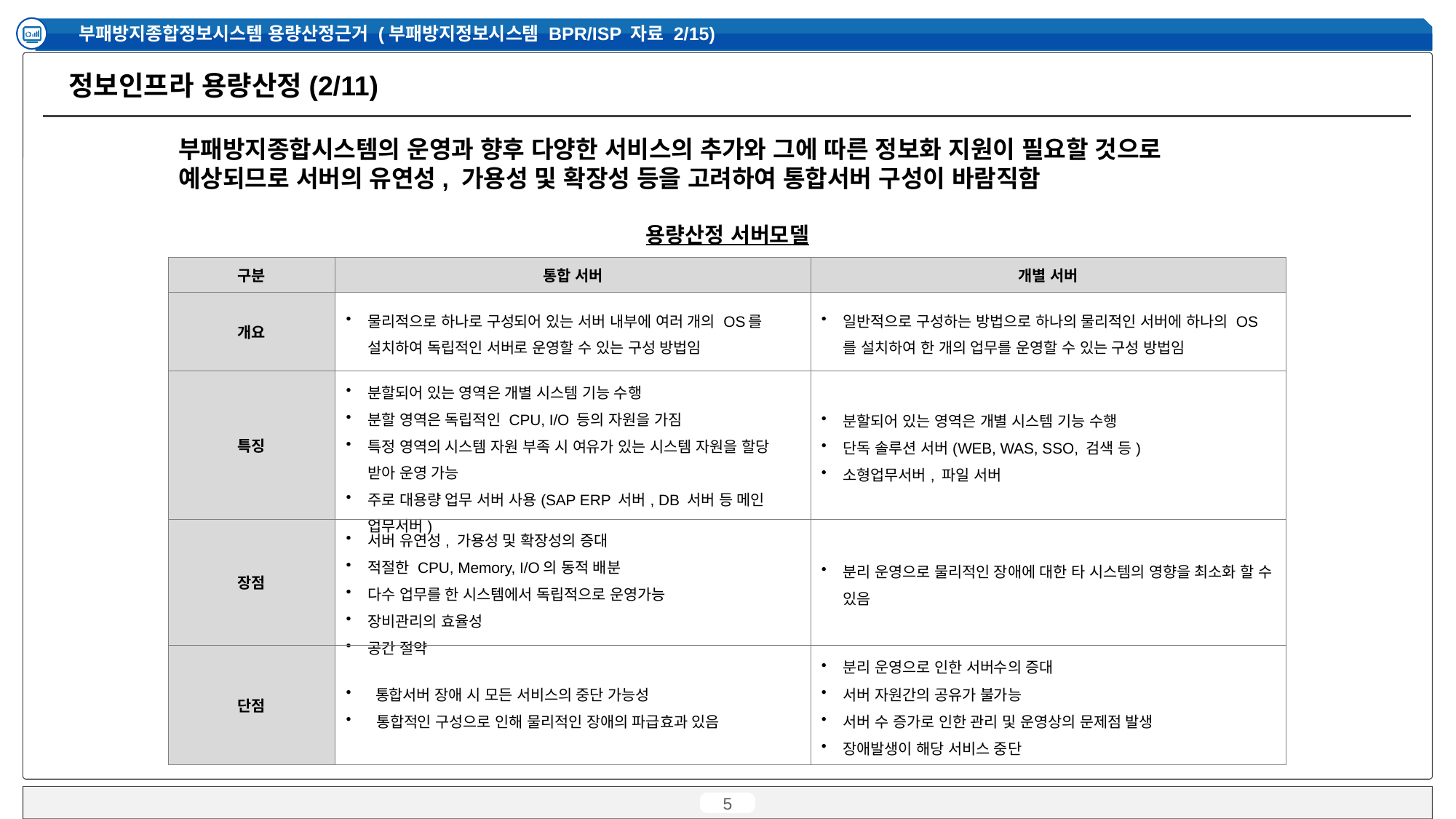

부패방지종합정보시스템 용량산정근거 (부패방지정보시스템 BPR/ISP 자료 2/15)
정보인프라 용량산정(2/11)
부패방지종합시스템의 운영과 향후 다양한 서비스의 추가와 그에 따른 정보화 지원이 필요할 것으로 예상되므로 서버의 유연성, 가용성 및 확장성 등을 고려하여 통합서버 구성이 바람직함
용량산정 서버모델
| 구분 | 통합 서버 | 개별 서버 |
| --- | --- | --- |
| 개요 | 물리적으로 하나로 구성되어 있는 서버 내부에 여러 개의 OS를 설치하여 독립적인 서버로 운영할 수 있는 구성 방법임 | 일반적으로 구성하는 방법으로 하나의 물리적인 서버에 하나의 OS를 설치하여 한 개의 업무를 운영할 수 있는 구성 방법임 |
| 특징 | 분할되어 있는 영역은 개별 시스템 기능 수행 분할 영역은 독립적인 CPU, I/O 등의 자원을 가짐 특정 영역의 시스템 자원 부족 시 여유가 있는 시스템 자원을 할당 받아 운영 가능 주로 대용량 업무 서버 사용(SAP ERP 서버, DB 서버 등 메인 업무서버) | 분할되어 있는 영역은 개별 시스템 기능 수행 단독 솔루션 서버(WEB, WAS, SSO, 검색 등) 소형업무서버, 파일 서버 |
| 장점 | 서버 유연성, 가용성 및 확장성의 증대 적절한 CPU, Memory, I/O의 동적 배분 다수 업무를 한 시스템에서 독립적으로 운영가능 장비관리의 효율성 공간 절약 | 분리 운영으로 물리적인 장애에 대한 타 시스템의 영향을 최소화 할 수 있음 |
| 단점 | 통합서버 장애 시 모든 서비스의 중단 가능성 통합적인 구성으로 인해 물리적인 장애의 파급효과 있음 | 분리 운영으로 인한 서버수의 증대 서버 자원간의 공유가 불가능 서버 수 증가로 인한 관리 및 운영상의 문제점 발생 장애발생이 해당 서비스 중단 |